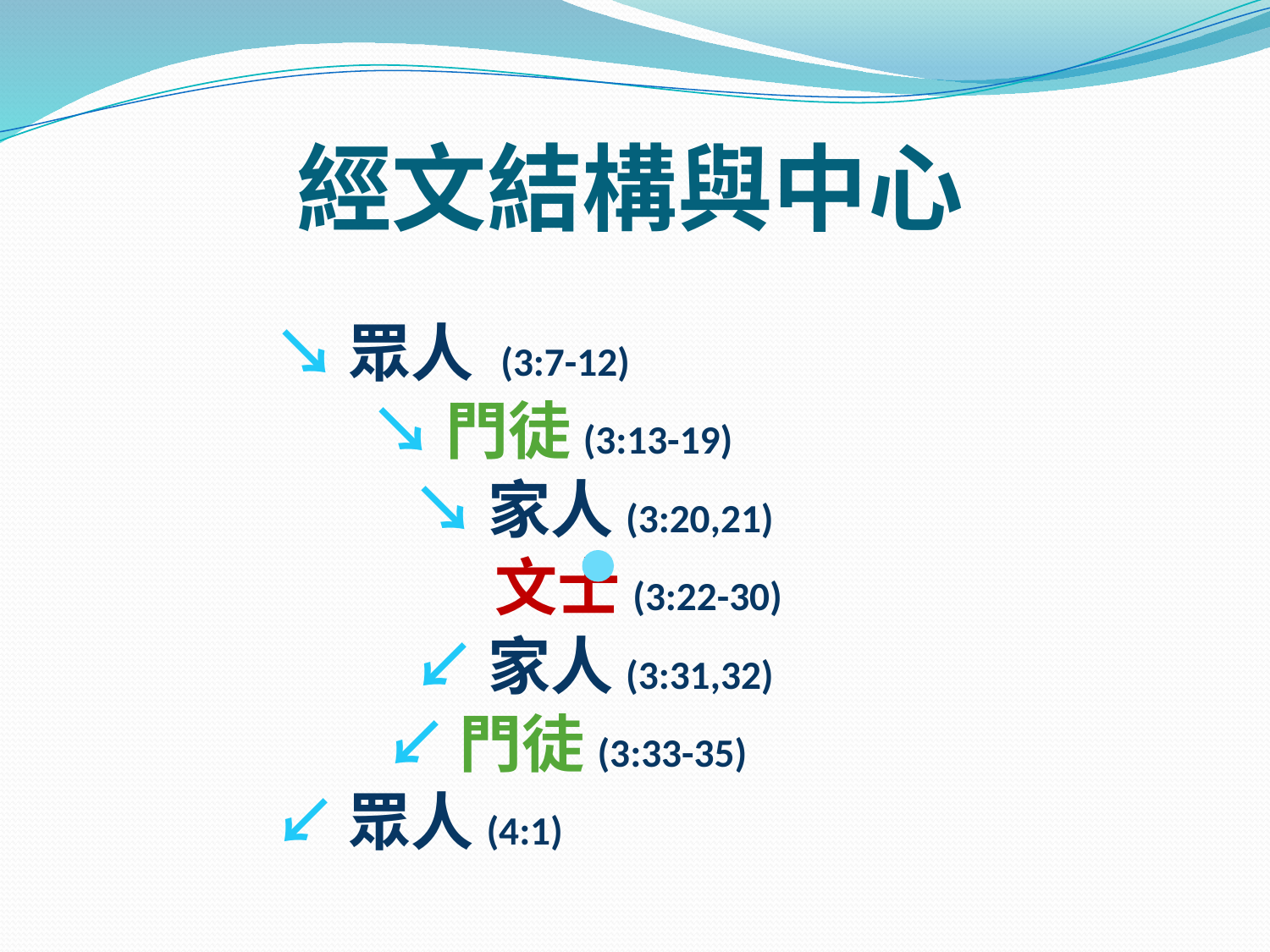

# 經文結構與中心
↘眾人 (3:7-12)
	↘門徒(3:13-19)
		   ↘家人(3:20,21)
		    文士(3:22-30)
		   ↙家人(3:31,32)
	 ↙門徒(3:33-35)
↙眾人(4:1)